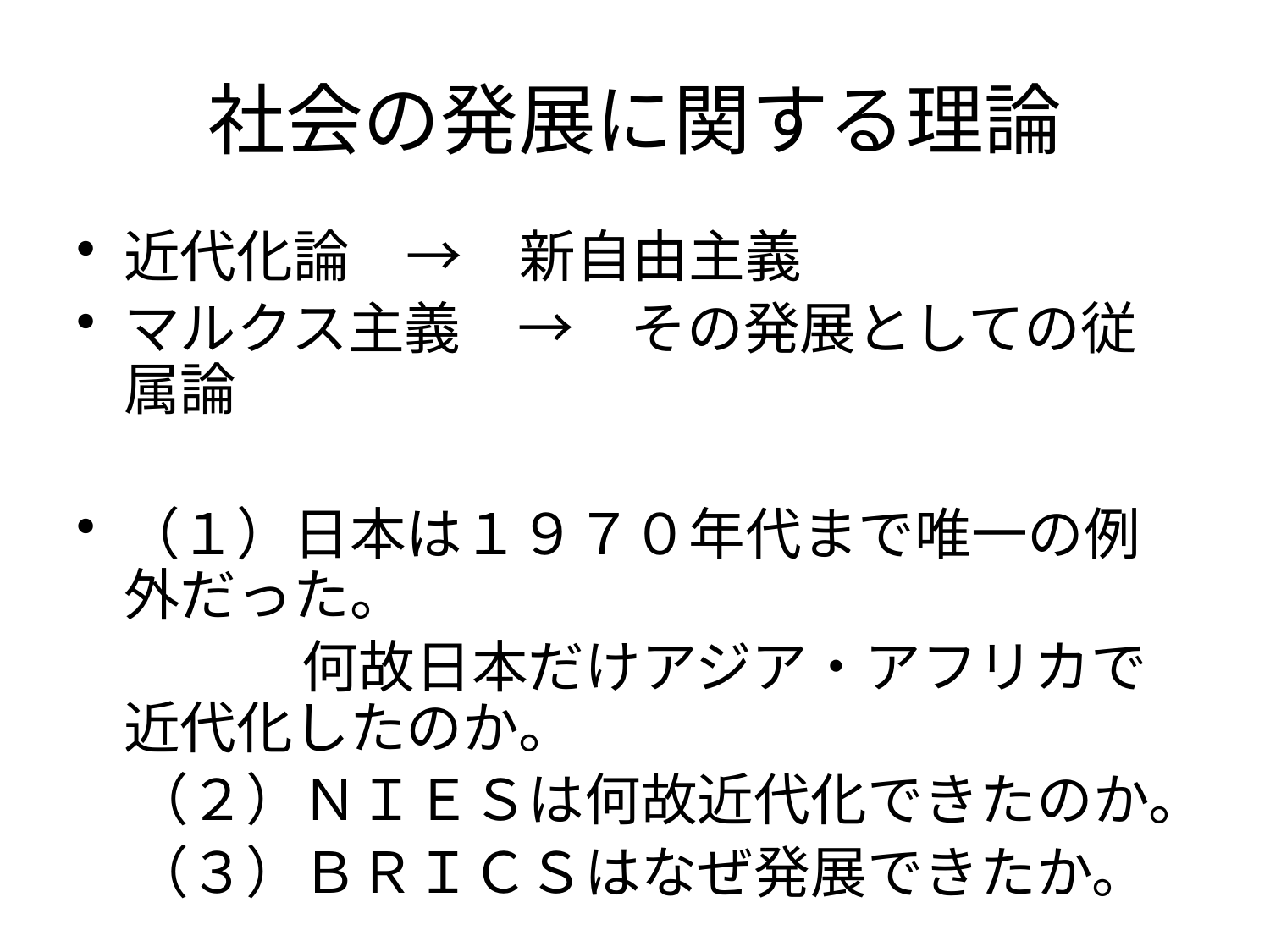

# 社会の発展に関する理論
近代化論　→　新自由主義
マルクス主義　→　その発展としての従属論

（１）日本は１９７０年代まで唯一の例外だった。
　　　　何故日本だけアジア・アフリカで近代化したのか。
　（２）ＮＩＥＳは何故近代化できたのか。
　（３）ＢＲＩＣＳはなぜ発展できたか。